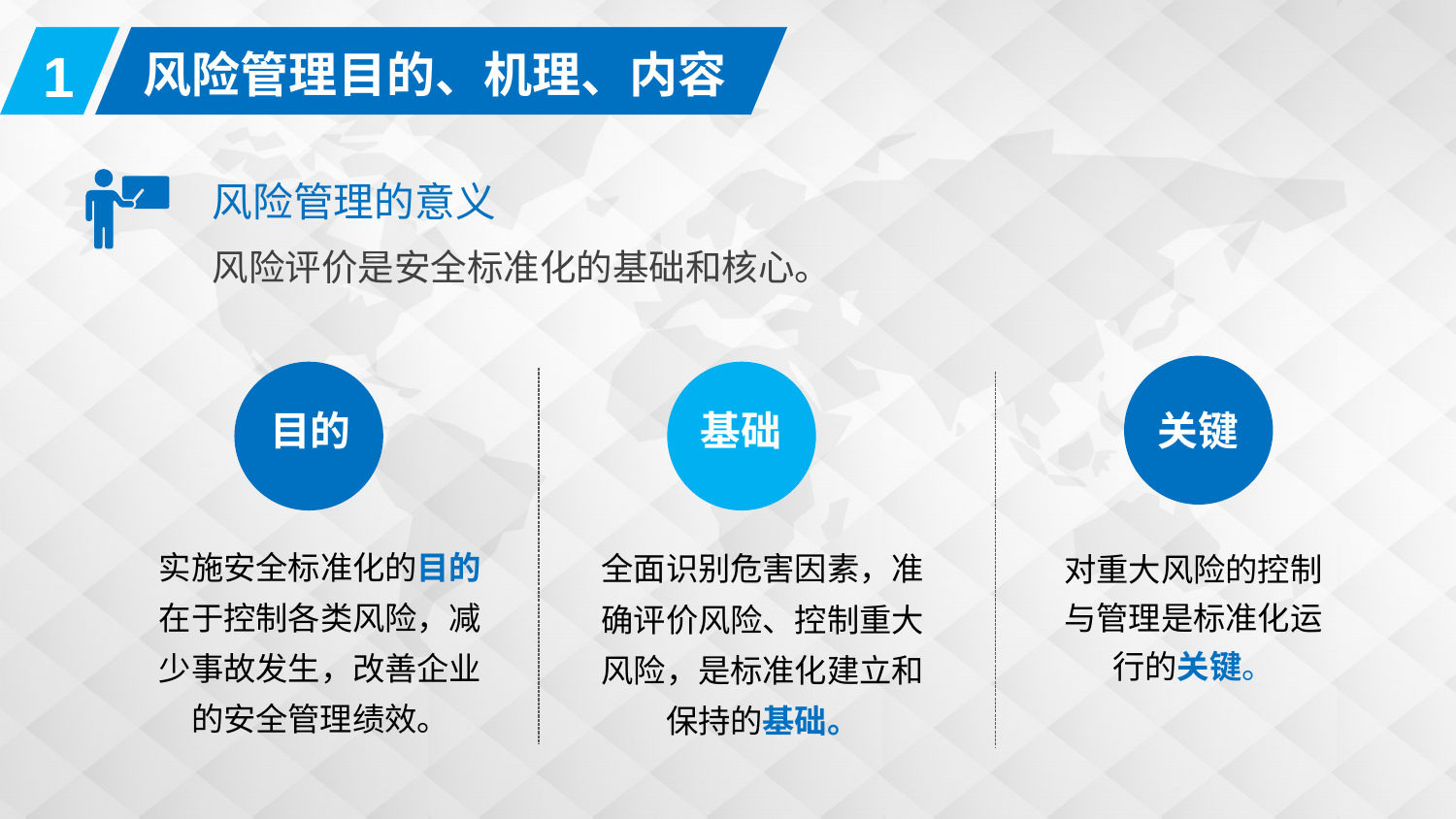

1
风险管理目的、机理、内容

风险管理的意义
风险评价是安全标准化的基础和核心。

关键

目的
基础
实施安全标准化的目的在于控制各类风险，减少事故发生，改善企业的安全管理绩效。
全面识别危害因素，准确评价风险、控制重大风险，是标准化建立和保持的基础。
对重大风险的控制与管理是标准化运行的关键。